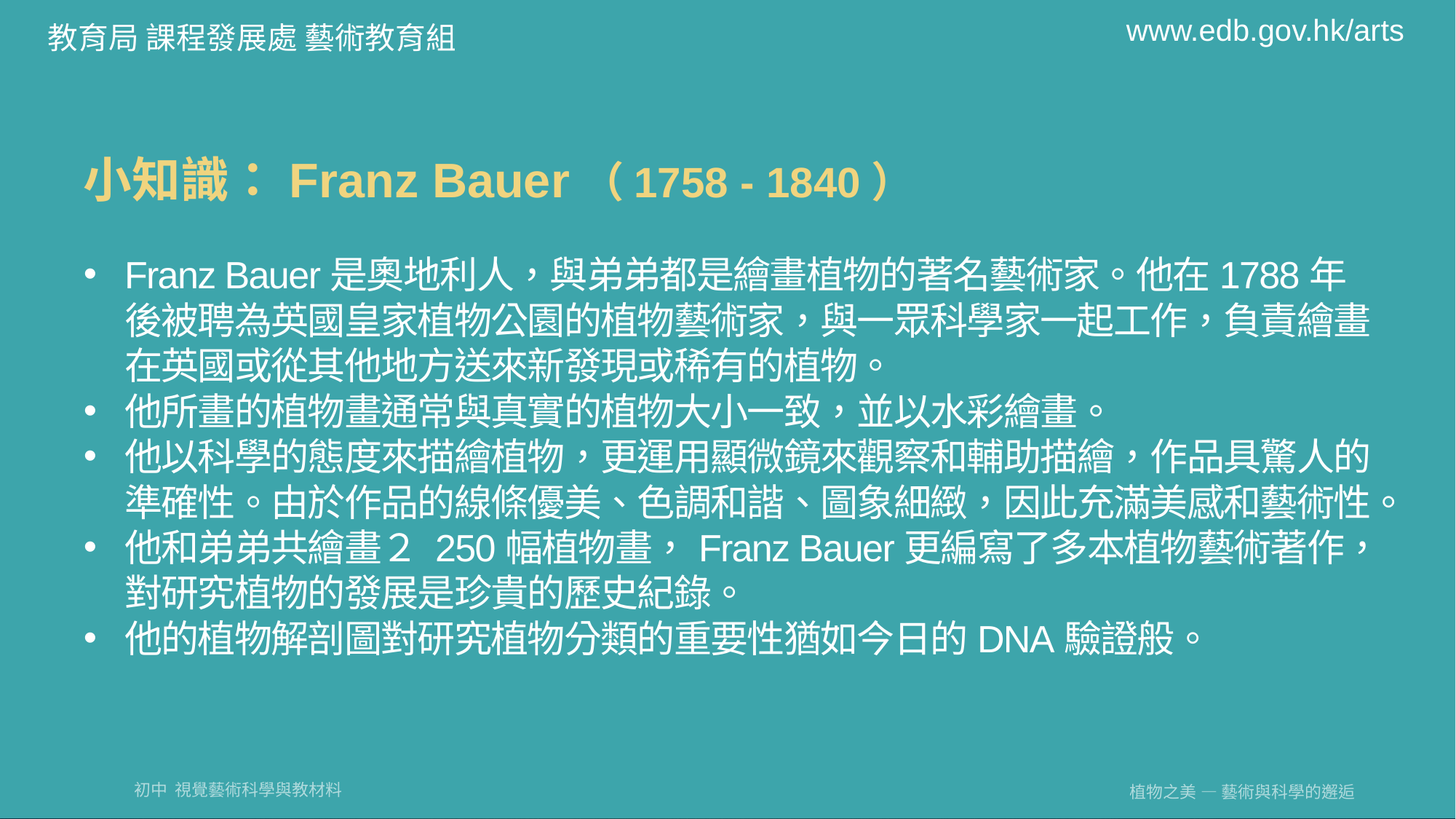

www.edb.gov.hk/arts
教育局 課程發展處 藝術教育組
#
小知識：Franz Bauer（1758 - 1840）

Franz Bauer是奧地利人，與弟弟都是繪畫植物的著名藝術家。他在1788年後被聘為英國皇家植物公園的植物藝術家，與一眾科學家一起工作，負責繪畫在英國或從其他地方送來新發現或稀有的植物。
他所畫的植物畫通常與真實的植物大小一致，並以水彩繪畫。
他以科學的態度來描繪植物，更運用顯微鏡來觀察和輔助描繪，作品具驚人的準確性。由於作品的線條優美、色調和諧、圖象細緻，因此充滿美感和藝術性。
他和弟弟共繪畫２ 250幅植物畫，Franz Bauer更編寫了多本植物藝術著作，對研究植物的發展是珍貴的歷史紀錄。
他的植物解剖圖對研究植物分類的重要性猶如今日的DNA驗證般。

植物之美 — 藝術與科學的邂逅
初中  視覺藝術科學與教材料